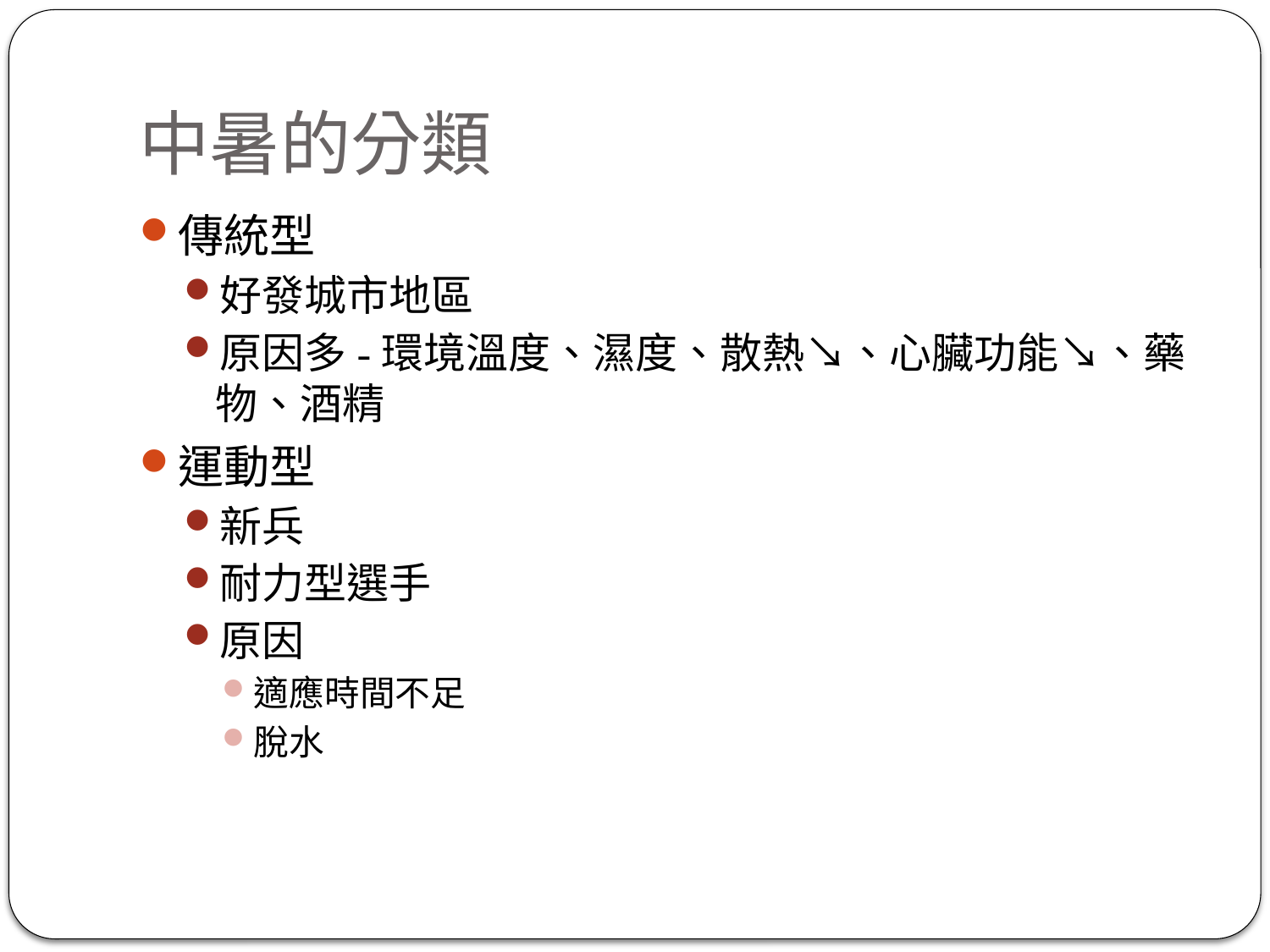

# 中暑的分類
傳統型
好發城市地區
原因多-環境溫度、濕度、散熱↘、心臟功能↘、藥物、酒精
運動型
新兵
耐力型選手
原因
適應時間不足
脫水